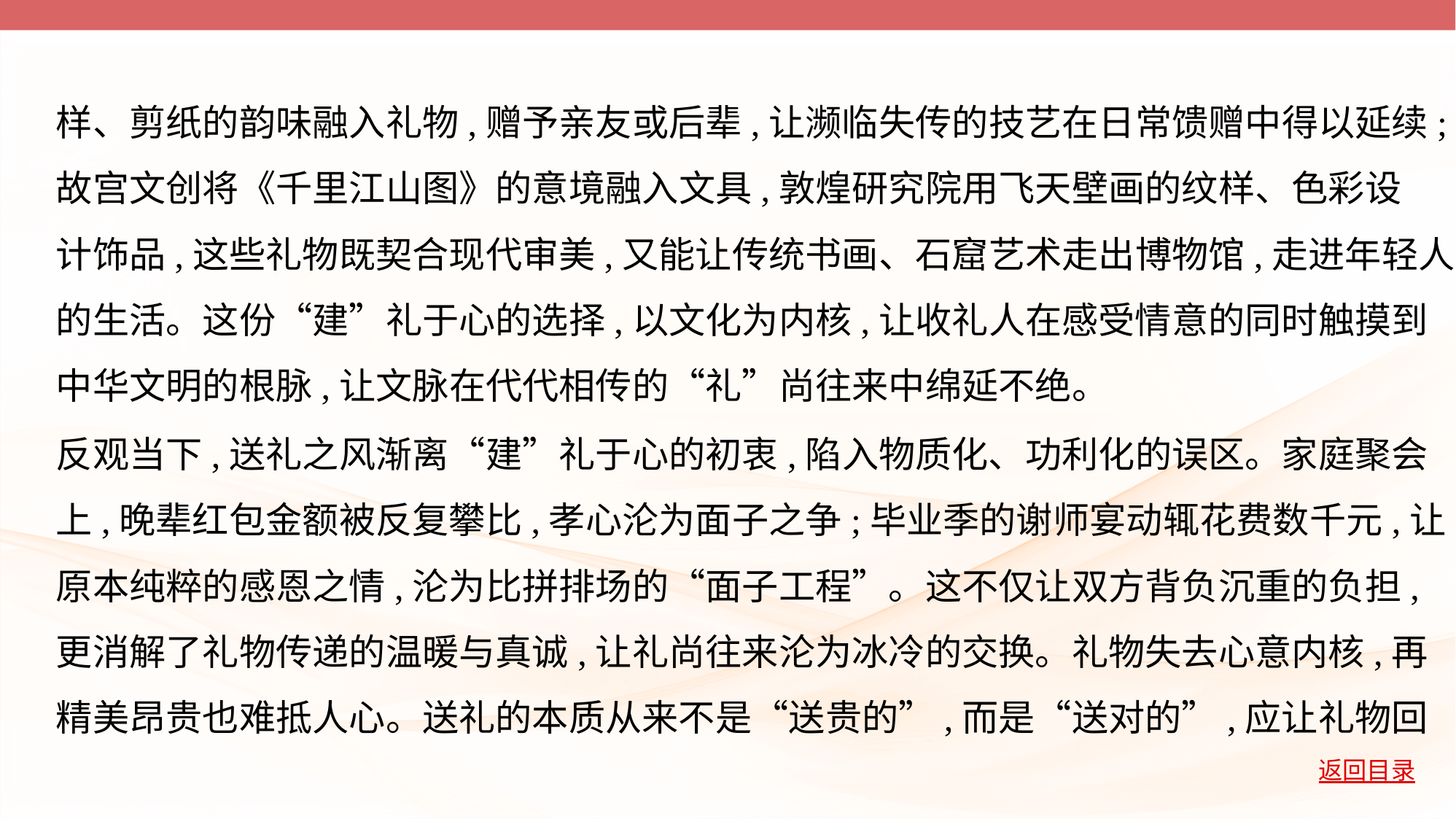

样、剪纸的韵味融入礼物,赠予亲友或后辈,让濒临失传的技艺在日常馈赠中得以延续;
故宫文创将《千里江山图》的意境融入文具,敦煌研究院用飞天壁画的纹样、色彩设
计饰品,这些礼物既契合现代审美,又能让传统书画、石窟艺术走出博物馆,走进年轻人
的生活。这份“建”礼于心的选择,以文化为内核,让收礼人在感受情意的同时触摸到
中华文明的根脉,让文脉在代代相传的“礼”尚往来中绵延不绝。
反观当下,送礼之风渐离“建”礼于心的初衷,陷入物质化、功利化的误区。家庭聚会
上,晚辈红包金额被反复攀比,孝心沦为面子之争;毕业季的谢师宴动辄花费数千元,让
原本纯粹的感恩之情,沦为比拼排场的“面子工程”。这不仅让双方背负沉重的负担,
更消解了礼物传递的温暖与真诚,让礼尚往来沦为冰冷的交换。礼物失去心意内核,再
精美昂贵也难抵人心。送礼的本质从来不是“送贵的”,而是“送对的”,应让礼物回